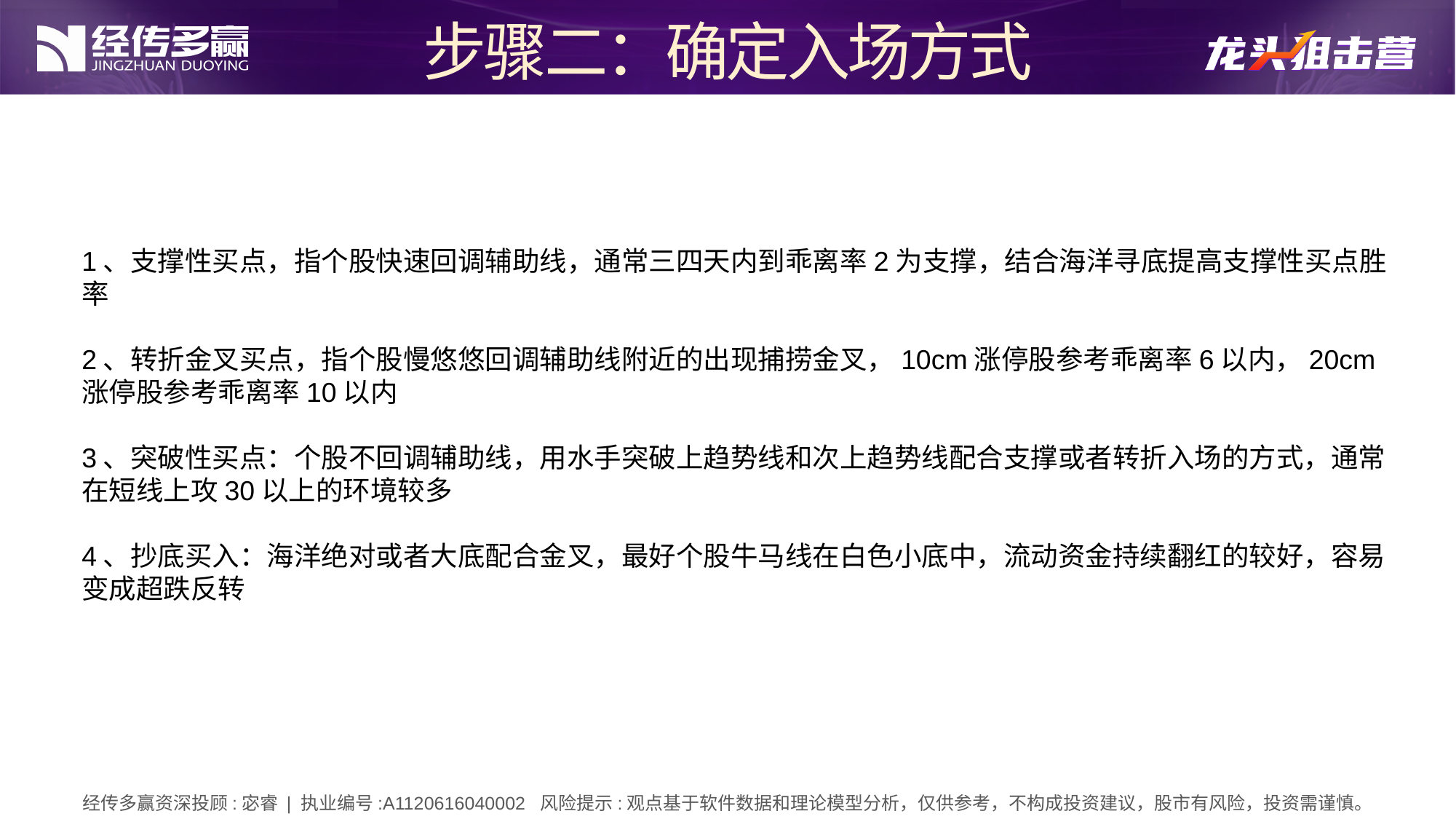

步骤二：确定入场方式
1、支撑性买点，指个股快速回调辅助线，通常三四天内到乖离率2为支撑，结合海洋寻底提高支撑性买点胜率

2、转折金叉买点，指个股慢悠悠回调辅助线附近的出现捕捞金叉，10cm涨停股参考乖离率6以内，20cm涨停股参考乖离率10以内

3、突破性买点：个股不回调辅助线，用水手突破上趋势线和次上趋势线配合支撑或者转折入场的方式，通常在短线上攻30以上的环境较多

4、抄底买入：海洋绝对或者大底配合金叉，最好个股牛马线在白色小底中，流动资金持续翻红的较好，容易变成超跌反转